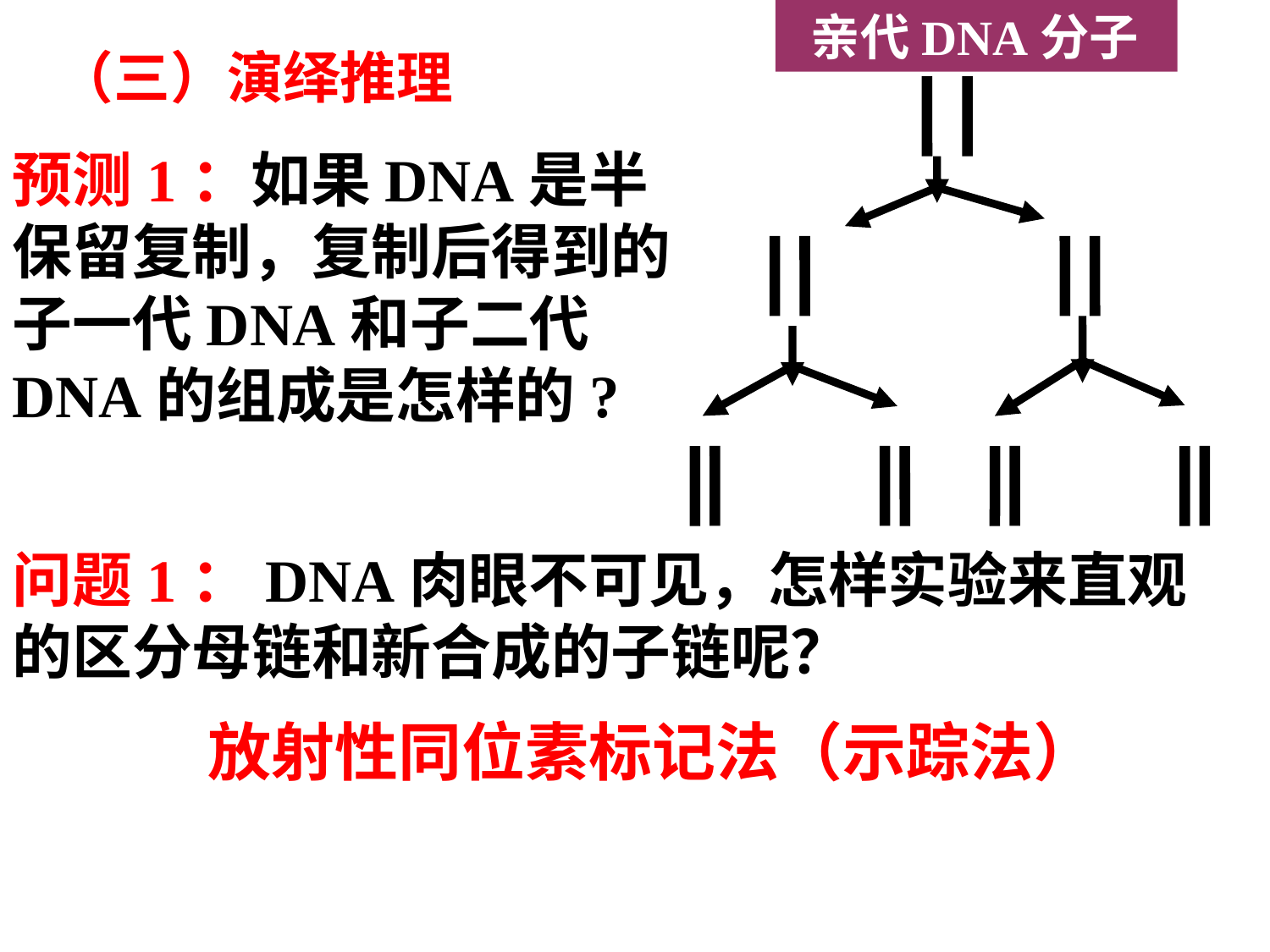

亲代DNA分子

（三）演绎推理
预测1：如果DNA是半保留复制，复制后得到的子一代DNA和子二代DNA的组成是怎样的?

问题1：DNA肉眼不可见，怎样实验来直观的区分母链和新合成的子链呢？
放射性同位素标记法（示踪法）